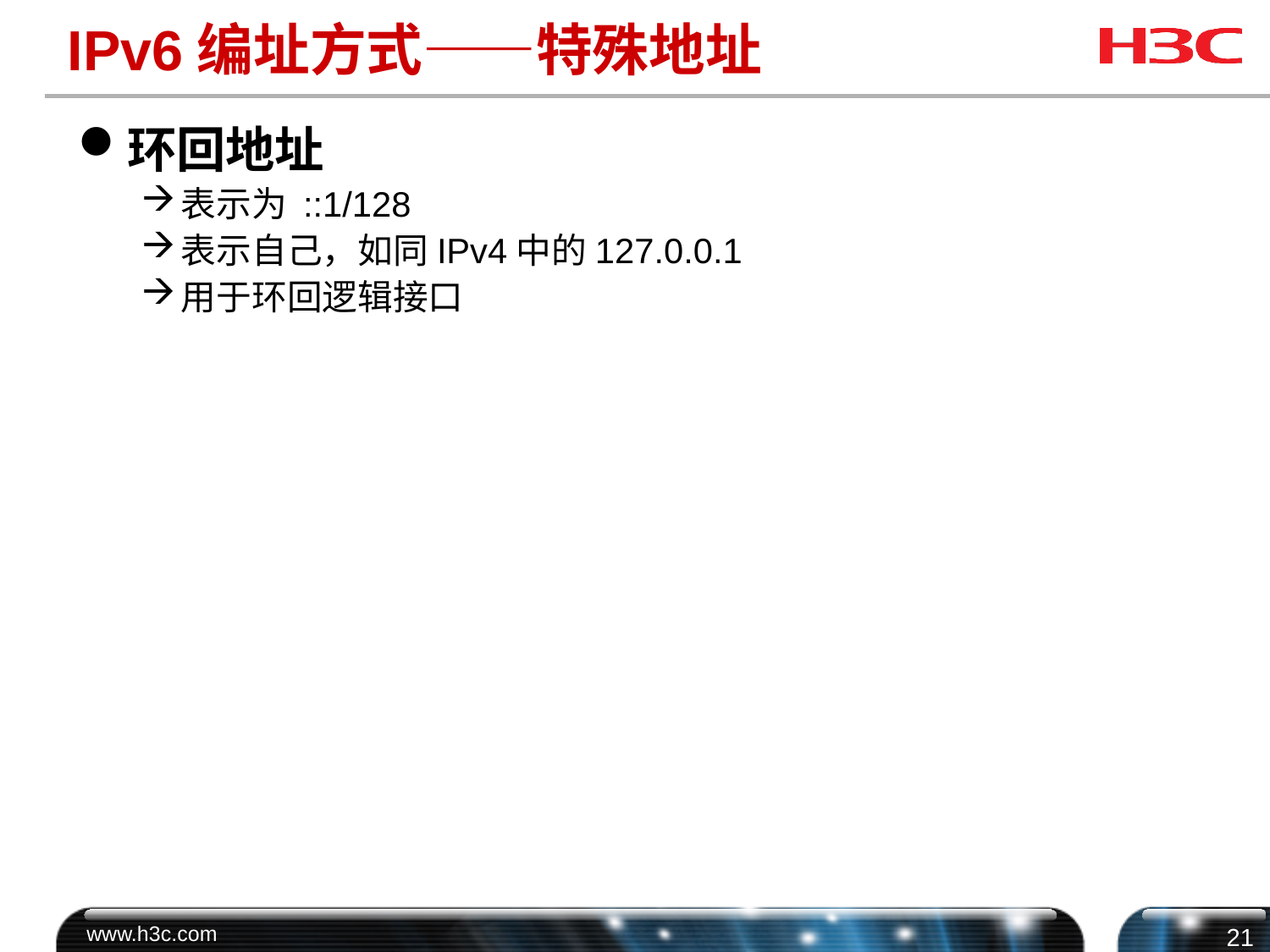

# IPv6编址方式——特殊地址
环回地址
表示为 ::1/128
表示自己，如同IPv4中的127.0.0.1
用于环回逻辑接口